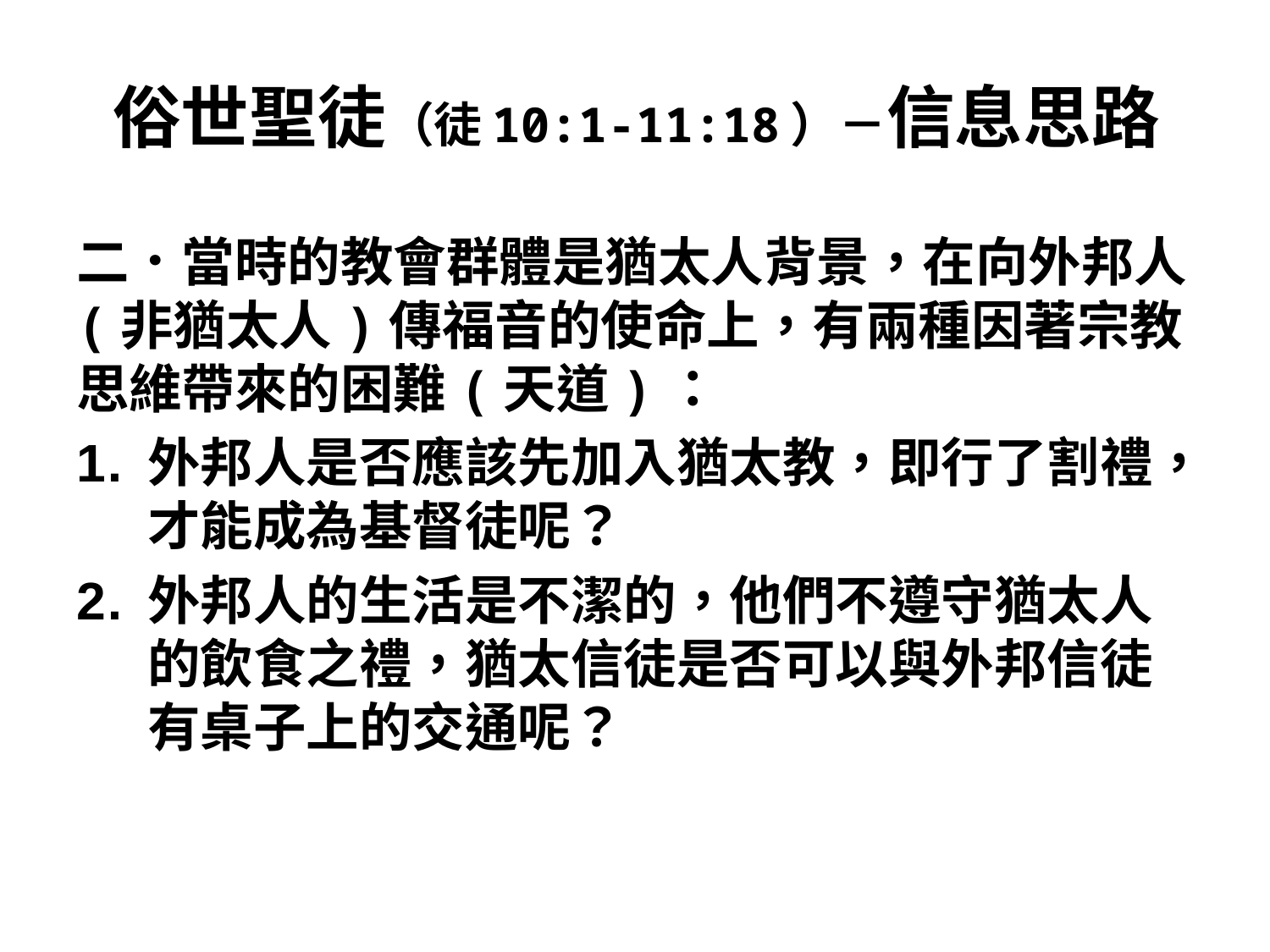

# 俗世聖徒（徒10:1-11:18）－信息思路
二．當時的教會群體是猶太人背景，在向外邦人(非猶太人)傳福音的使命上，有兩種因著宗教思維帶來的困難(天道)：
外邦人是否應該先加入猶太教，即行了割禮，才能成為基督徒呢？
外邦人的生活是不潔的，他們不遵守猶太人的飲食之禮，猶太信徒是否可以與外邦信徒有桌子上的交通呢？